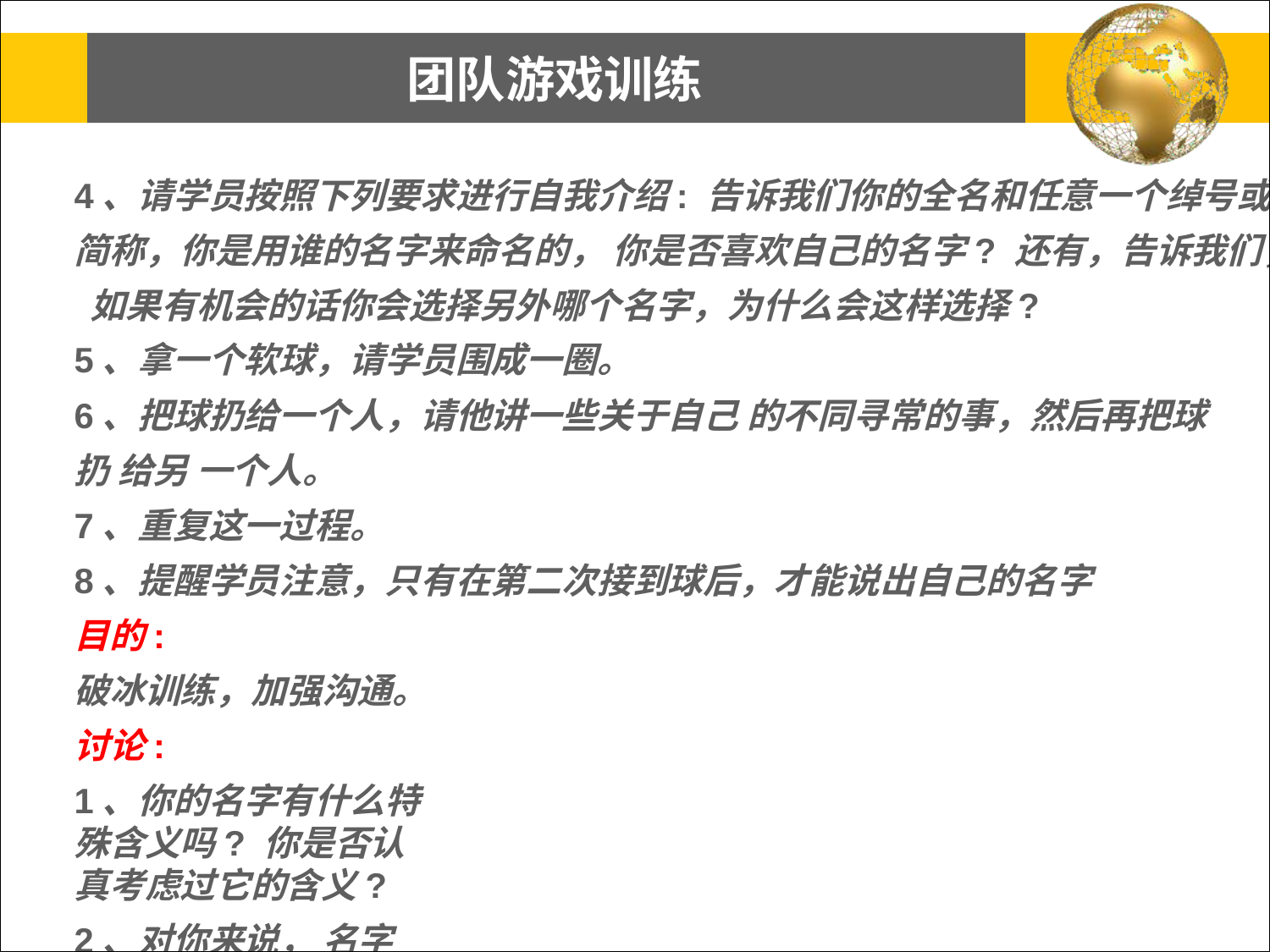

# 团队游戏训练
4、请学员按照下列要求进行自我介绍: 告诉我们你的全名和任意一个绰号或 简称，你是用谁的名字来命名的， 你是否喜欢自己的名字? 还有，告诉我们，  如果有机会的话你会选择另外哪个名字，为什么会这样选择?
5、拿一个软球，请学员围成一圈。
6、把球扔给一个人，请他讲一些关于自己 的不同寻常的事，然后再把球扔 给另 一个人。
7、重复这一过程。
8、提醒学员注意，只有在第二次接到球后，才能说出自己的名字 目的:
破冰训练，加强沟通。 讨论:
1、你的名字有什么特殊含义吗? 你是否认真考虑过它的含义?
2、对你来说， 名字意味着什么?